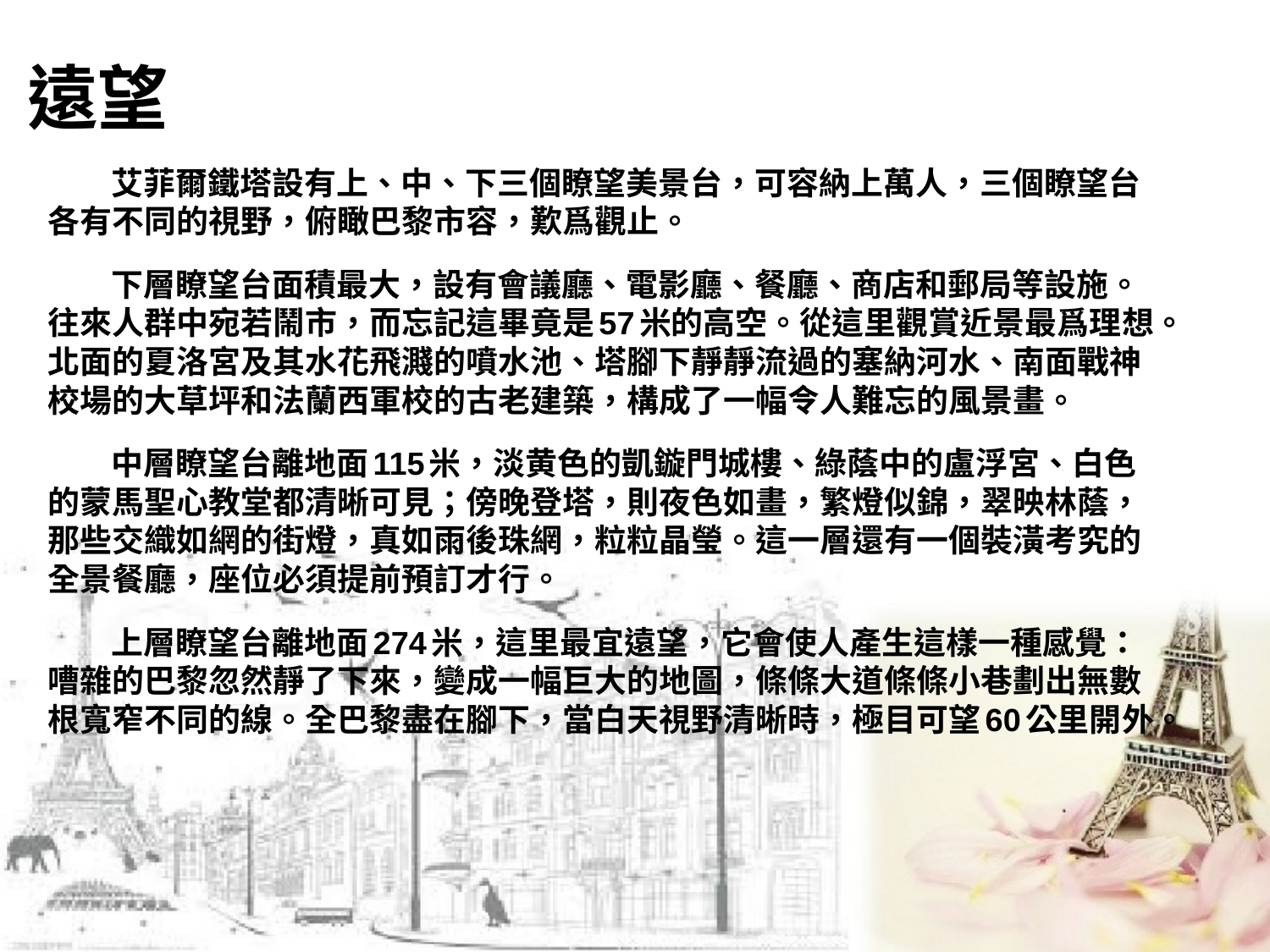

# 遠望
        艾菲爾鐵塔設有上、中、下三個瞭望美景台，可容納上萬人，三個瞭望台各有不同的視野，俯瞰巴黎市容，歎爲觀止。

        下層瞭望台面積最大，設有會議廳、電影廳、餐廳、商店和郵局等設施。往來人群中宛若鬧市，而忘記這畢竟是57米的高空。從這里觀賞近景最爲理想。北面的夏洛宮及其水花飛濺的噴水池、塔腳下靜靜流過的塞納河水、南面戰神校場的大草坪和法蘭西軍校的古老建築，構成了一幅令人難忘的風景畫。

        中層瞭望台離地面115米，淡黄色的凱鏇門城樓、綠蔭中的盧浮宮、白色的蒙馬聖心教堂都清晰可見；傍晚登塔，則夜色如畫，繁燈似錦，翠映林蔭，那些交織如網的街燈，真如雨後珠網，粒粒晶瑩。這一層還有一個裝潢考究的全景餐廳，座位必須提前預訂才行。

        上層瞭望台離地面274米，這里最宜遠望，它會使人產生這樣一種感覺：嘈雜的巴黎忽然靜了下來，變成一幅巨大的地圖，條條大道條條小巷劃出無數根寬窄不同的線。全巴黎盡在腳下，當白天視野清晰時，極目可望60公里開外。